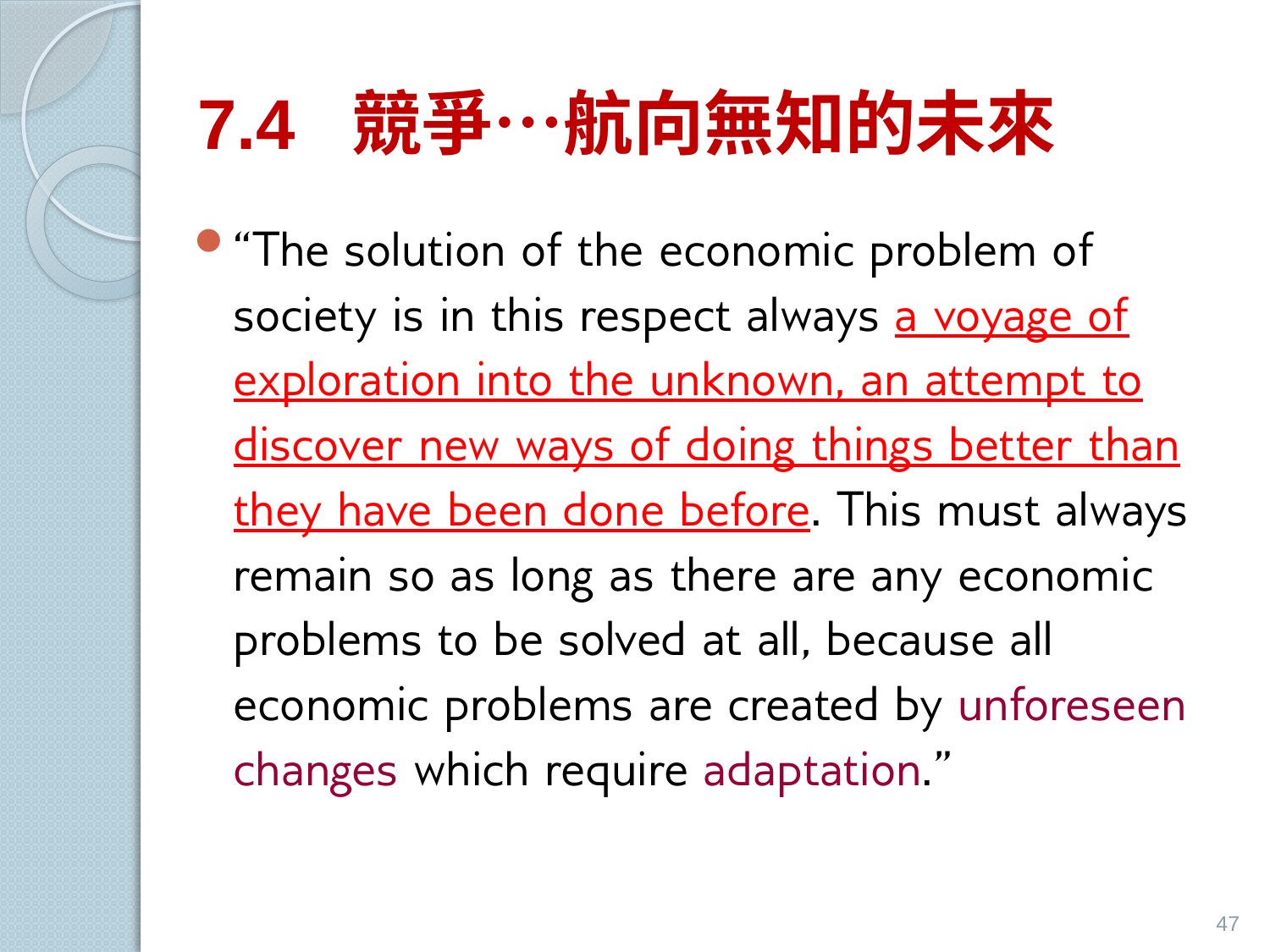

# 7.4  競爭…航向無知的未來
“The solution of the economic problem of society is in this respect always a voyage of exploration into the unknown, an attempt to discover new ways of doing things better than they have been done before. This must always remain so as long as there are any economic problems to be solved at all, because all economic problems are created by unforeseen changes which require adaptation.”
47